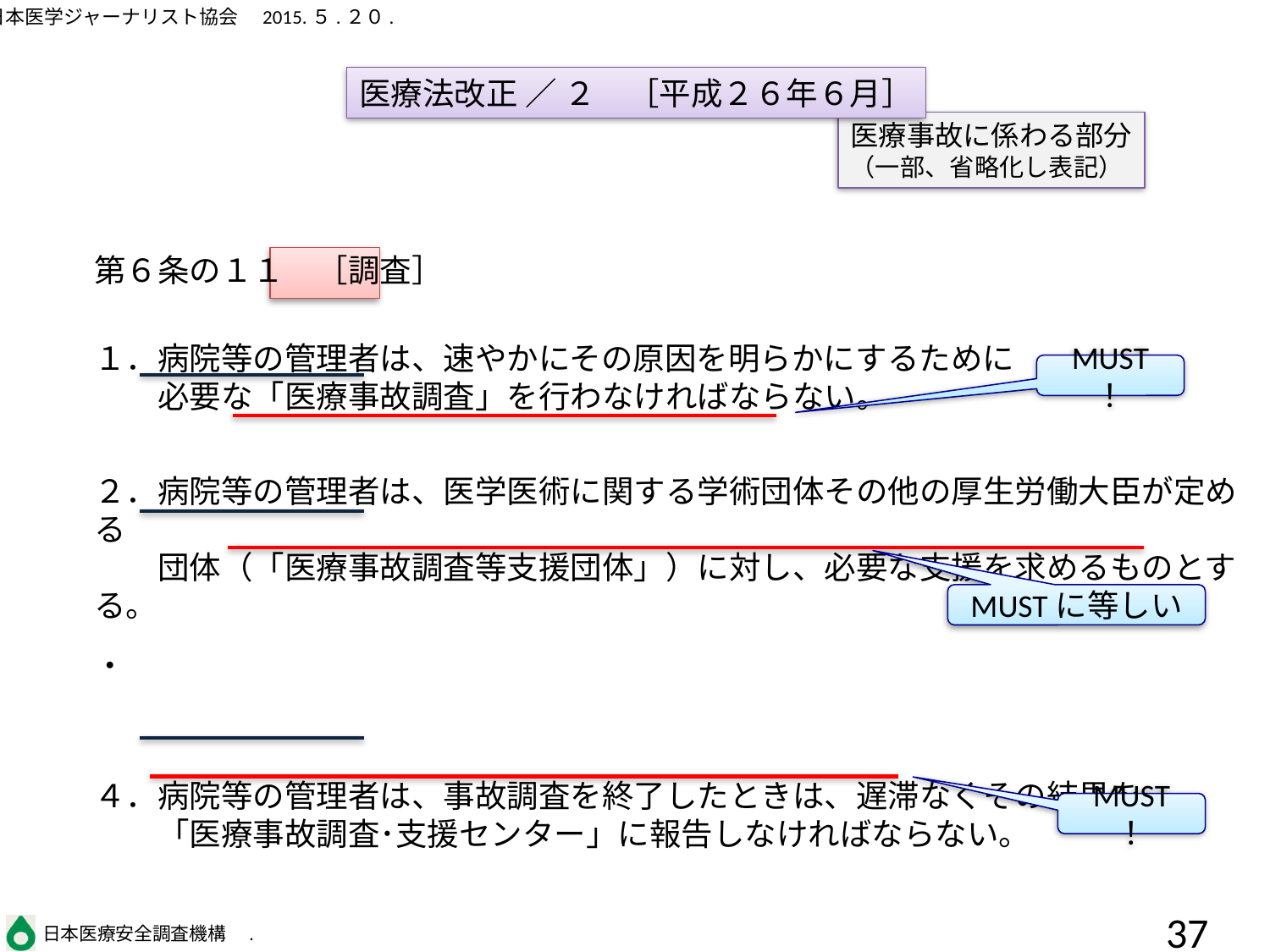

医療法改正 ／ ２　［平成２６年６月］
医療事故に係わる部分
（一部、省略化し表記）
第６条の１１　［調査］

１．病院等の管理者は、速やかにその原因を明らかにするために
　　必要な「医療事故調査」を行わなければならない。

２．病院等の管理者は、医学医術に関する学術団体その他の厚生労働大臣が定める
　　団体（「医療事故調査等支援団体」）に対し、必要な支援を求めるものとする。

・

４．病院等の管理者は、事故調査を終了したときは、遅滞なくその結果を
　　「医療事故調査･支援センター」に報告しなければならない。

MUST ！
MUSTに等しい
MUST ！